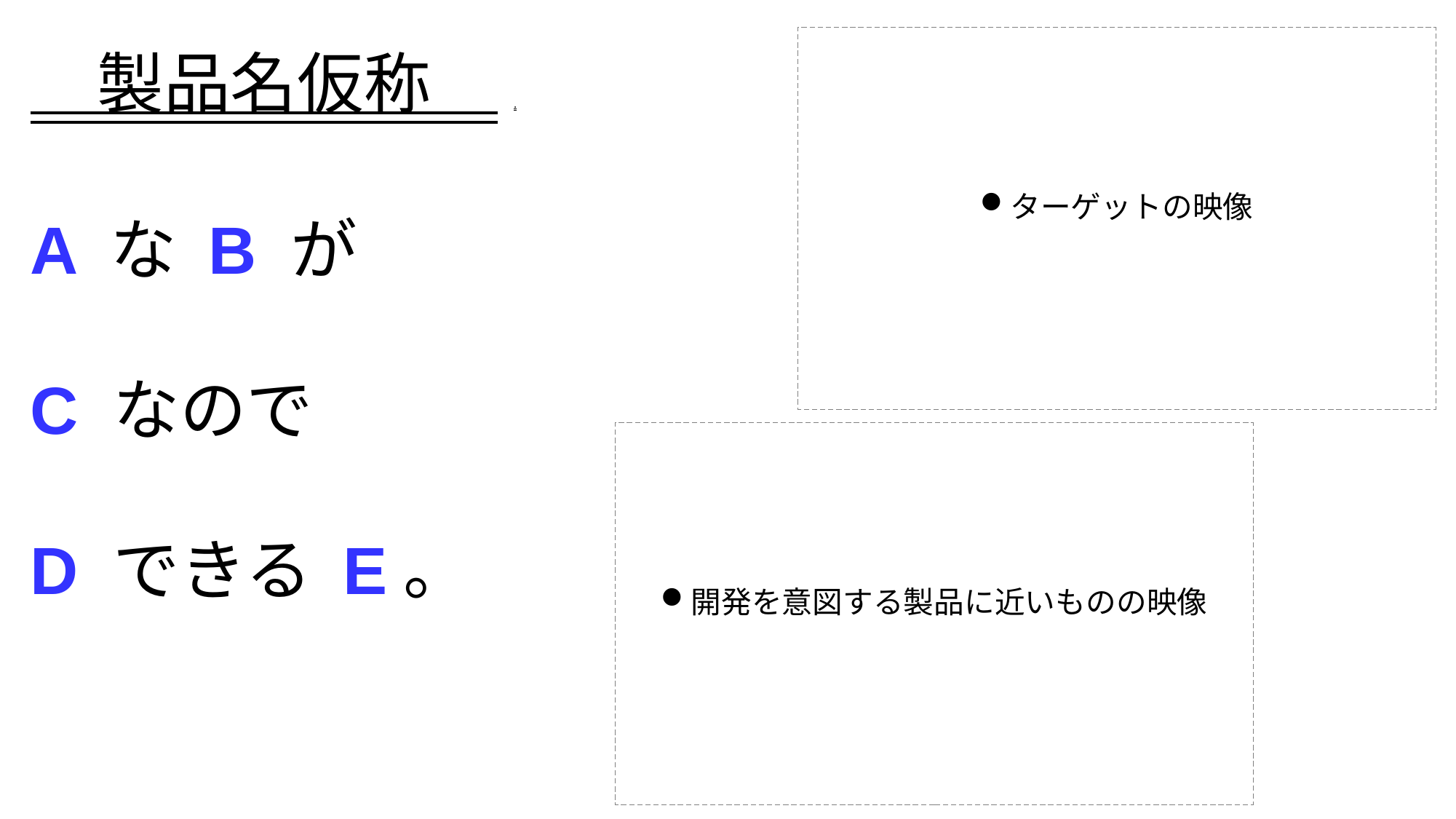

# 製品名仮称　.

ターゲットの映像

A な B が
C なので
D できる E。

開発を意図する製品に近いものの映像